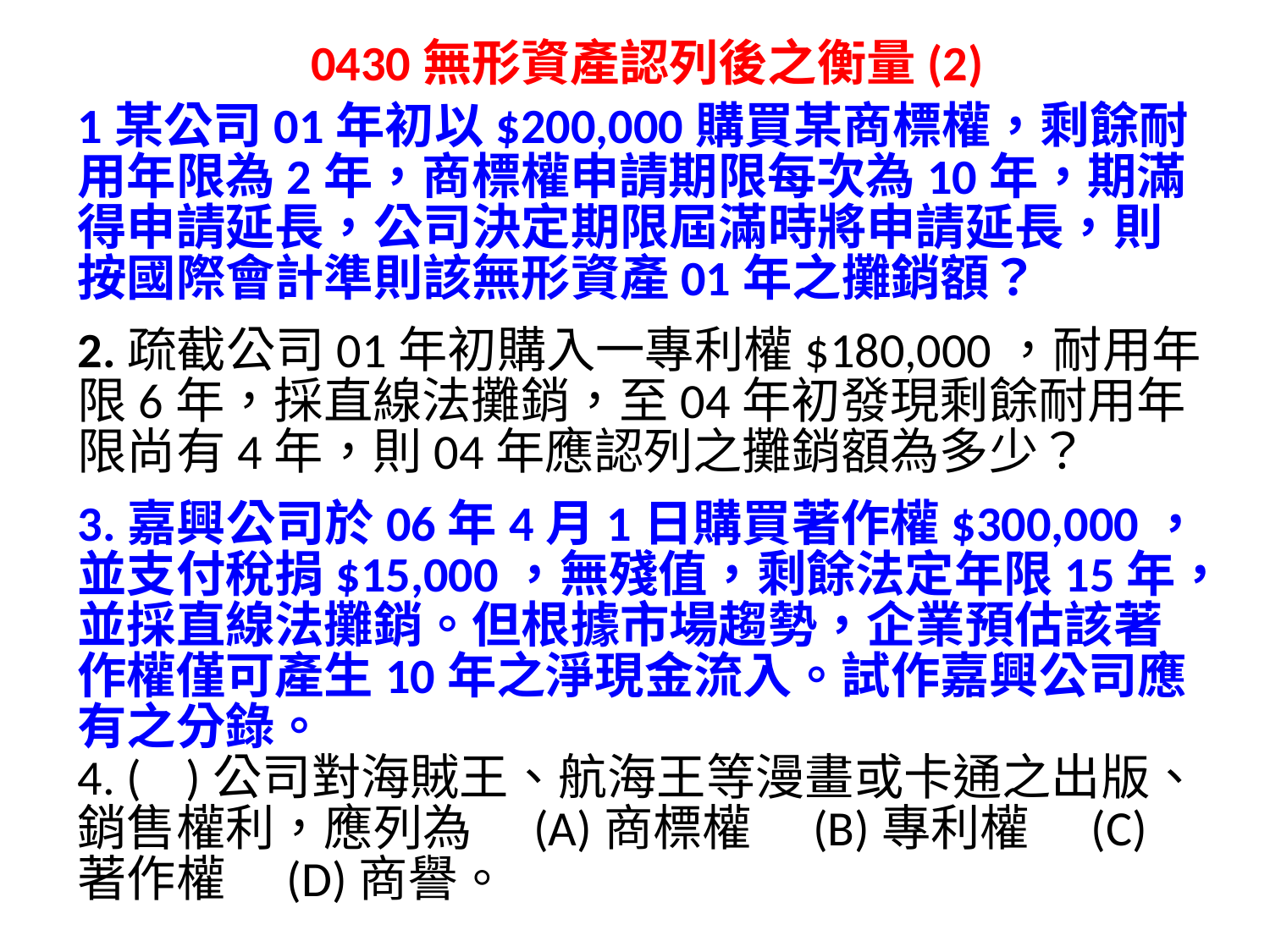

# 0430無形資產認列後之衡量(2)
1某公司01年初以$200,000購買某商標權，剩餘耐用年限為2年，商標權申請期限每次為10年，期滿得申請延長，公司決定期限屆滿時將申請延長，則按國際會計準則該無形資產01年之攤銷額？
2.疏截公司01年初購入一專利權$180,000，耐用年限6年，採直線法攤銷，至04年初發現剩餘耐用年限尚有4年，則04年應認列之攤銷額為多少？
3.嘉興公司於06年4月1日購買著作權$300,000，並支付稅捐$15,000，無殘值，剩餘法定年限15年，並採直線法攤銷。但根據市場趨勢，企業預估該著作權僅可產生10年之淨現金流入。試作嘉興公司應有之分錄。
4. (    )公司對海賊王、航海王等漫畫或卡通之出版、銷售權利，應列為　(A)商標權　(B)專利權　(C)著作權　(D)商譽。